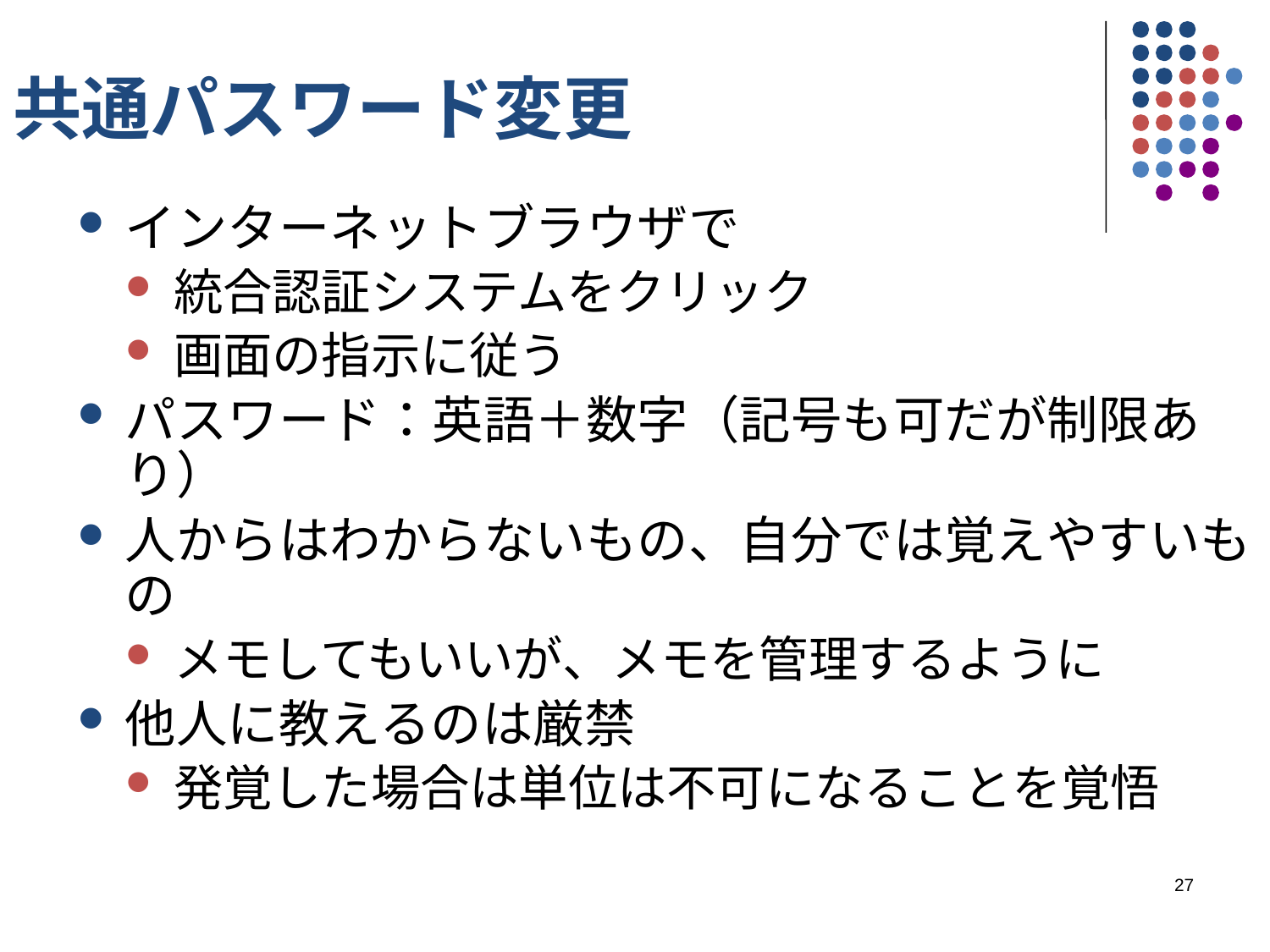

共通パスワード変更
インターネットブラウザで
統合認証システムをクリック
画面の指示に従う
パスワード：英語＋数字（記号も可だが制限あり）
人からはわからないもの、自分では覚えやすいもの
メモしてもいいが、メモを管理するように
他人に教えるのは厳禁
発覚した場合は単位は不可になることを覚悟
27